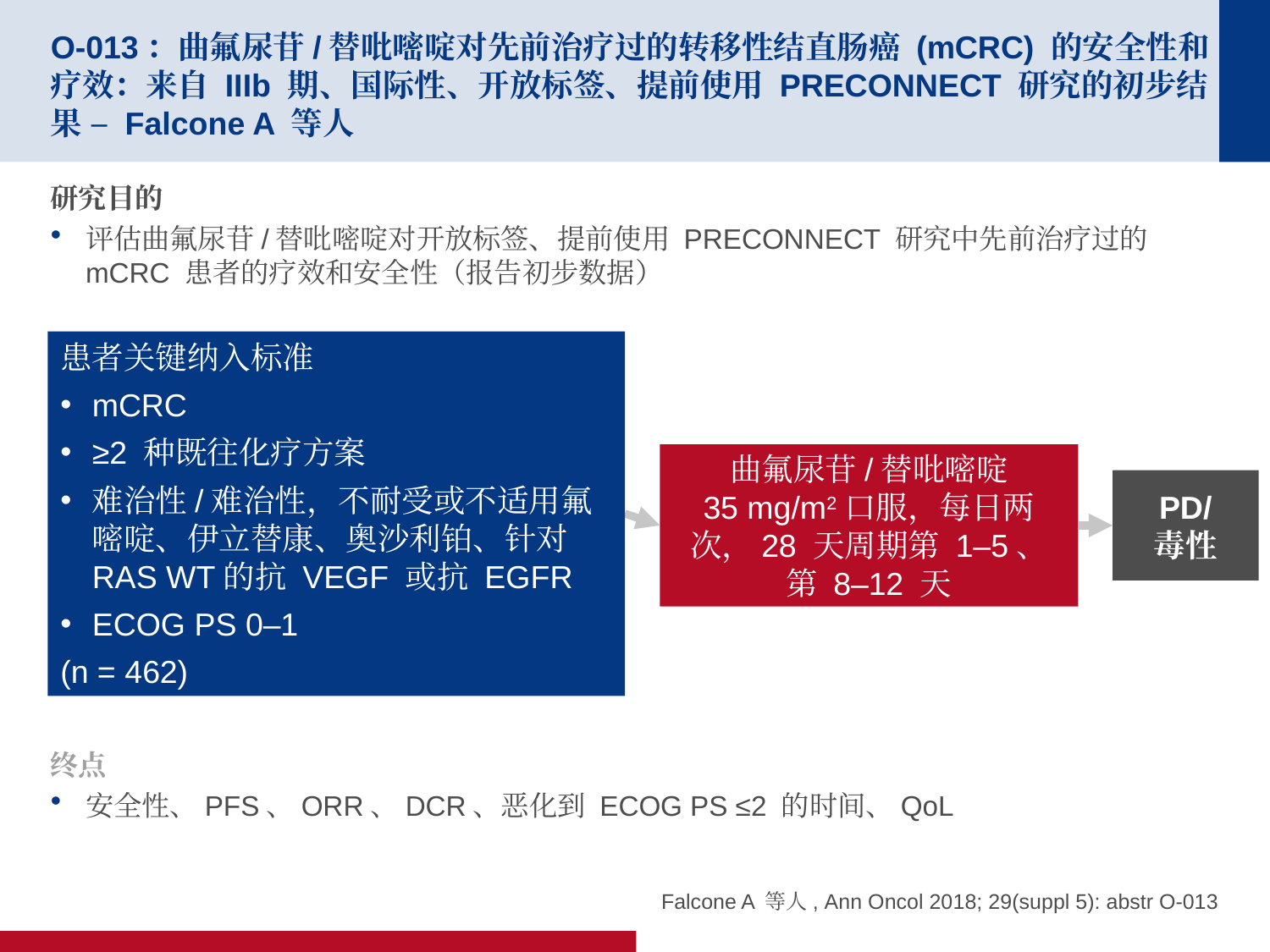

# O-013：曲氟尿苷/替吡嘧啶对先前治疗过的转移性结直肠癌 (mCRC) 的安全性和疗效：来自 IIIb 期、国际性、开放标签、提前使用 PRECONNECT 研究的初步结果 – Falcone A 等人
研究目的
评估曲氟尿苷/替吡嘧啶对开放标签、提前使用 PRECONNECT 研究中先前治疗过的 mCRC 患者的疗效和安全性（报告初步数据）
患者关键纳入标准
mCRC
≥2 种既往化疗方案
难治性/难治性，不耐受或不适用氟嘧啶、伊立替康、奥沙利铂、针对 RAS WT的抗 VEGF 或抗 EGFR
ECOG PS 0–1
(n = 462)
曲氟尿苷/替吡嘧啶
35 mg/m2口服，每日两次，28 天周期第 1–5、
第 8–12 天
PD/
毒性
终点
安全性、PFS、ORR、DCR、恶化到 ECOG PS ≤2 的时间、QoL

Falcone A 等人, Ann Oncol 2018; 29(suppl 5): abstr O-013